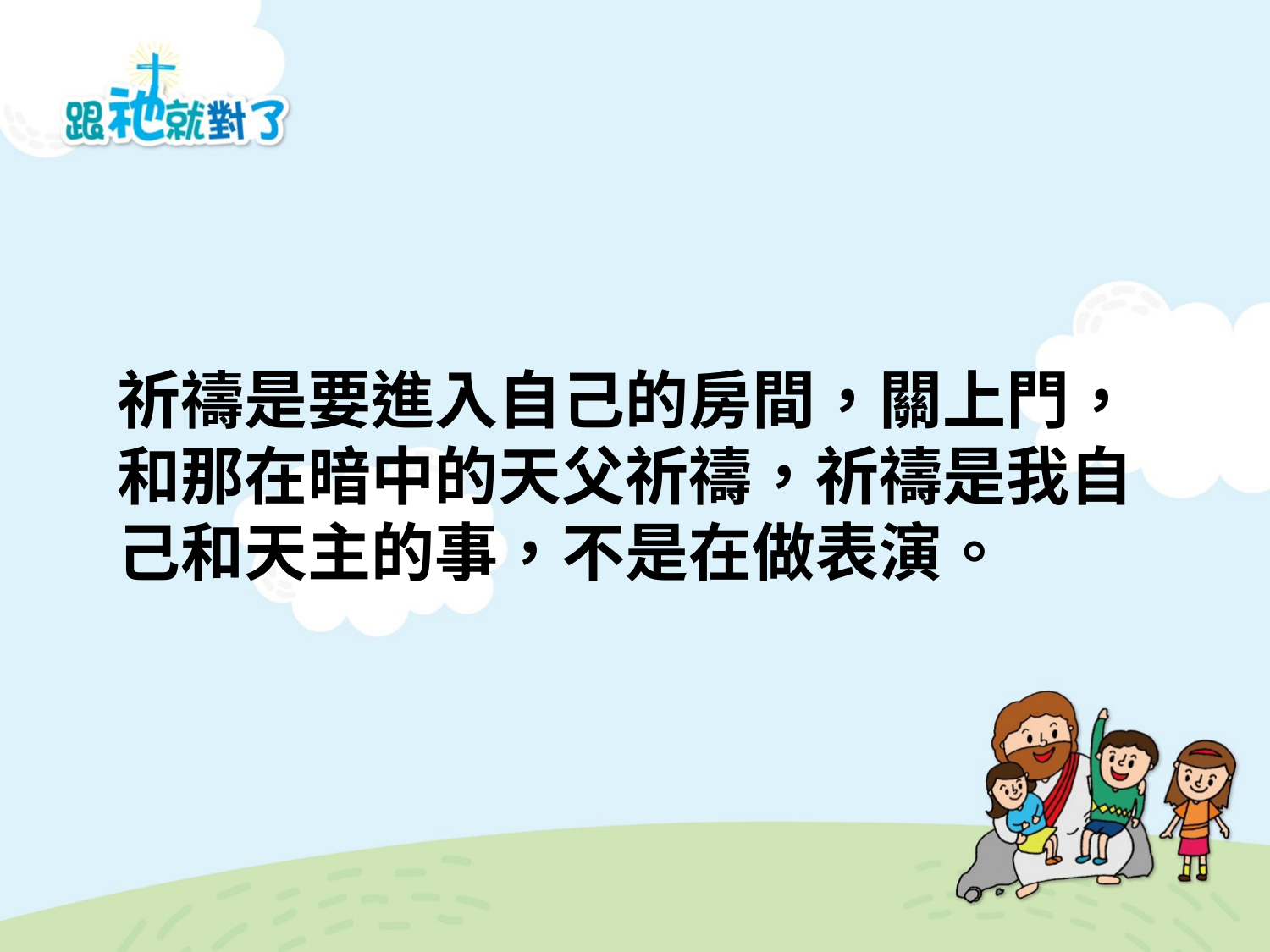

祈禱是要進入自己的房間，關上門，和那在暗中的天父祈禱，祈禱是我自己和天主的事，不是在做表演。